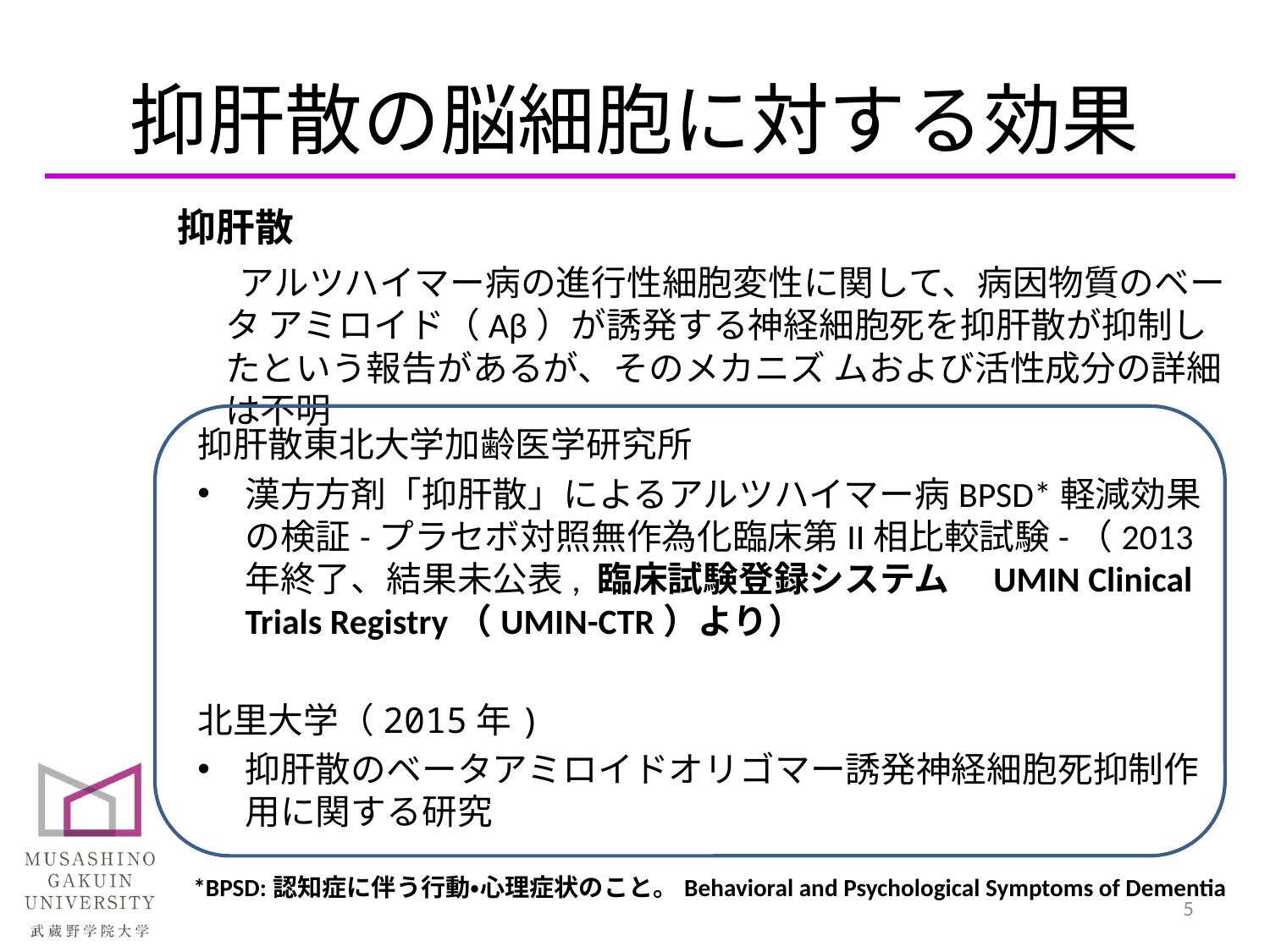

# 抑肝散の脳細胞に対する効果
抑肝散
      アルツハイマー病の進行性細胞変性に関して、病因物質のベータ アミロイド（Aβ）が誘発する神経細胞死を抑肝散が抑制したという報告があるが、そのメカニズ ムおよび活性成分の詳細は不明

抑肝散東北大学加齢医学研究所
漢方方剤「抑肝散」によるアルツハイマー病BPSD*軽減効果の検証-プラセボ対照無作為化臨床第II相比較試験-（2013年終了、結果未公表, 臨床試験登録システム　UMIN Clinical Trials Registry（UMIN-CTR）より）

北里大学（2015年)
抑肝散のベータアミロイドオリゴマー誘発神経細胞死抑制作用に関する研究
*BPSD:認知症に伴う行動・心理症状のこと。Behavioral and Psychological Symptoms of Dementia
5